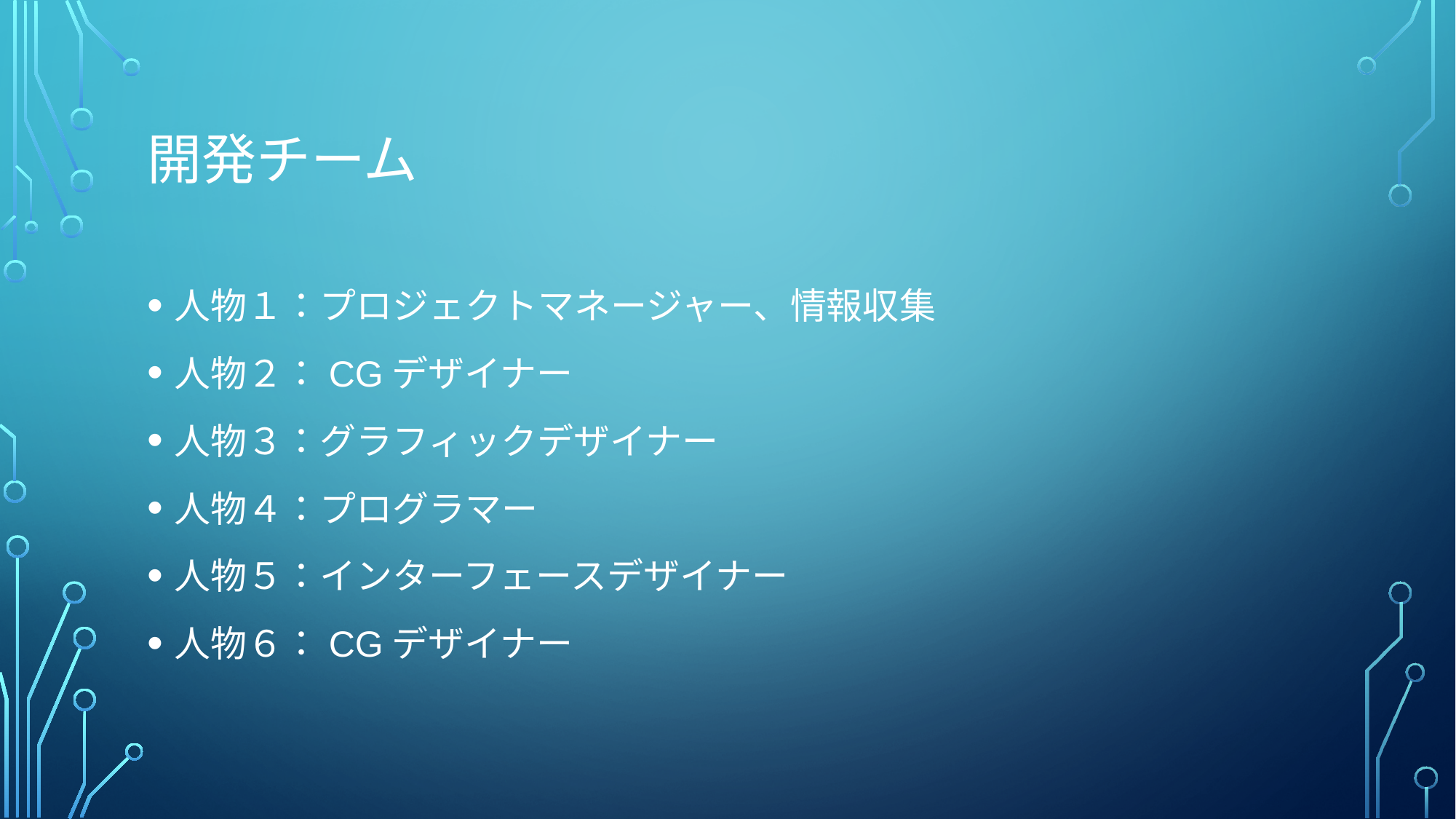

# 開発チーム
人物１：プロジェクトマネージャー、情報収集
人物２：CGデザイナー
人物３：グラフィックデザイナー
人物４：プログラマー
人物５：インターフェースデザイナー
人物６：CGデザイナー